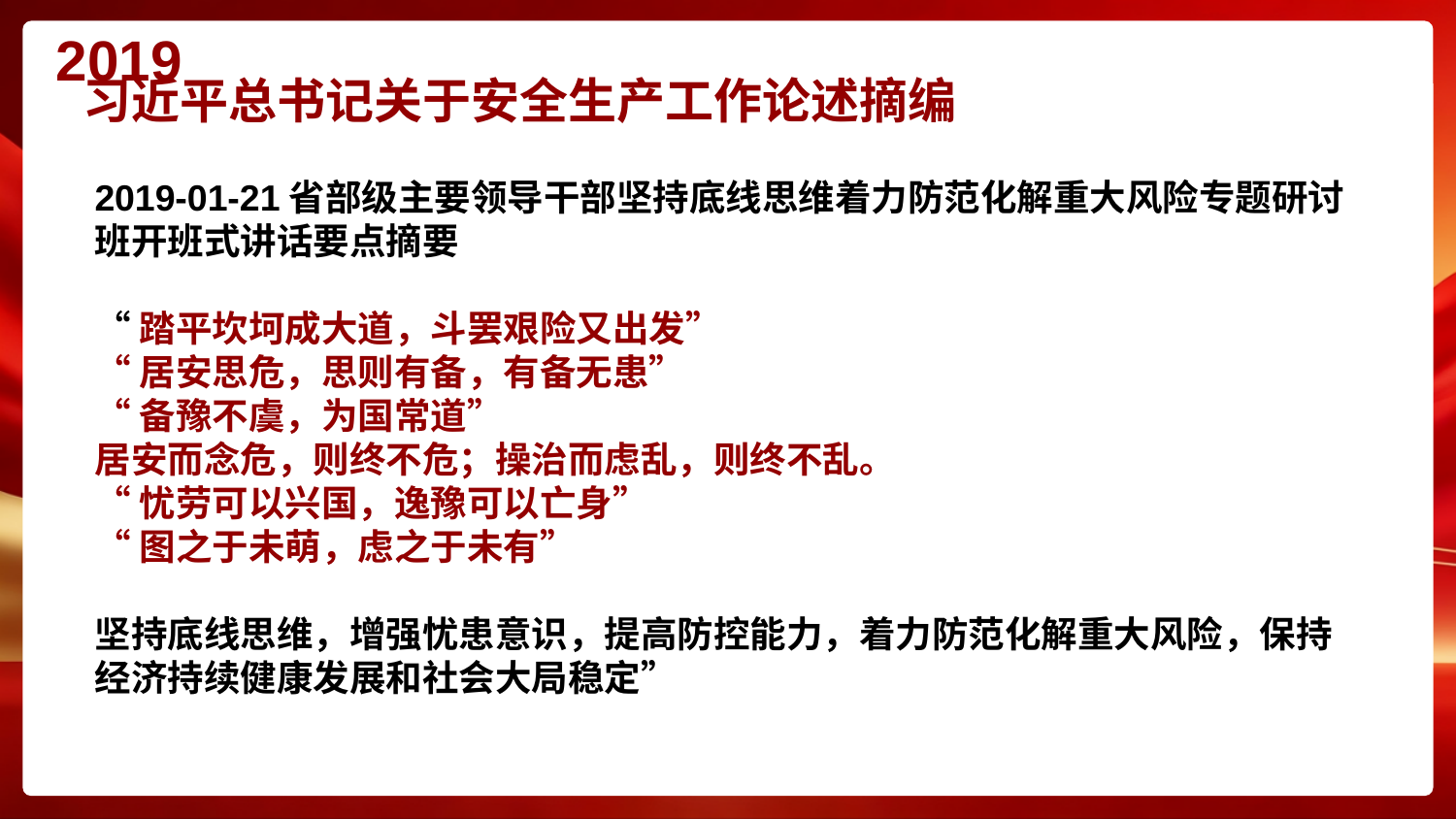

2019
# 习近平总书记关于安全生产工作论述摘编
2019-01-21省部级主要领导干部坚持底线思维着力防范化解重大风险专题研讨班开班式讲话要点摘要
“踏平坎坷成大道，斗罢艰险又出发”
“居安思危，思则有备，有备无患”
“备豫不虞，为国常道”
居安而念危，则终不危；操治而虑乱，则终不乱。
“忧劳可以兴国，逸豫可以亡身”
“图之于未萌，虑之于未有”

坚持底线思维，增强忧患意识，提高防控能力，着力防范化解重大风险，保持经济持续健康发展和社会大局稳定”